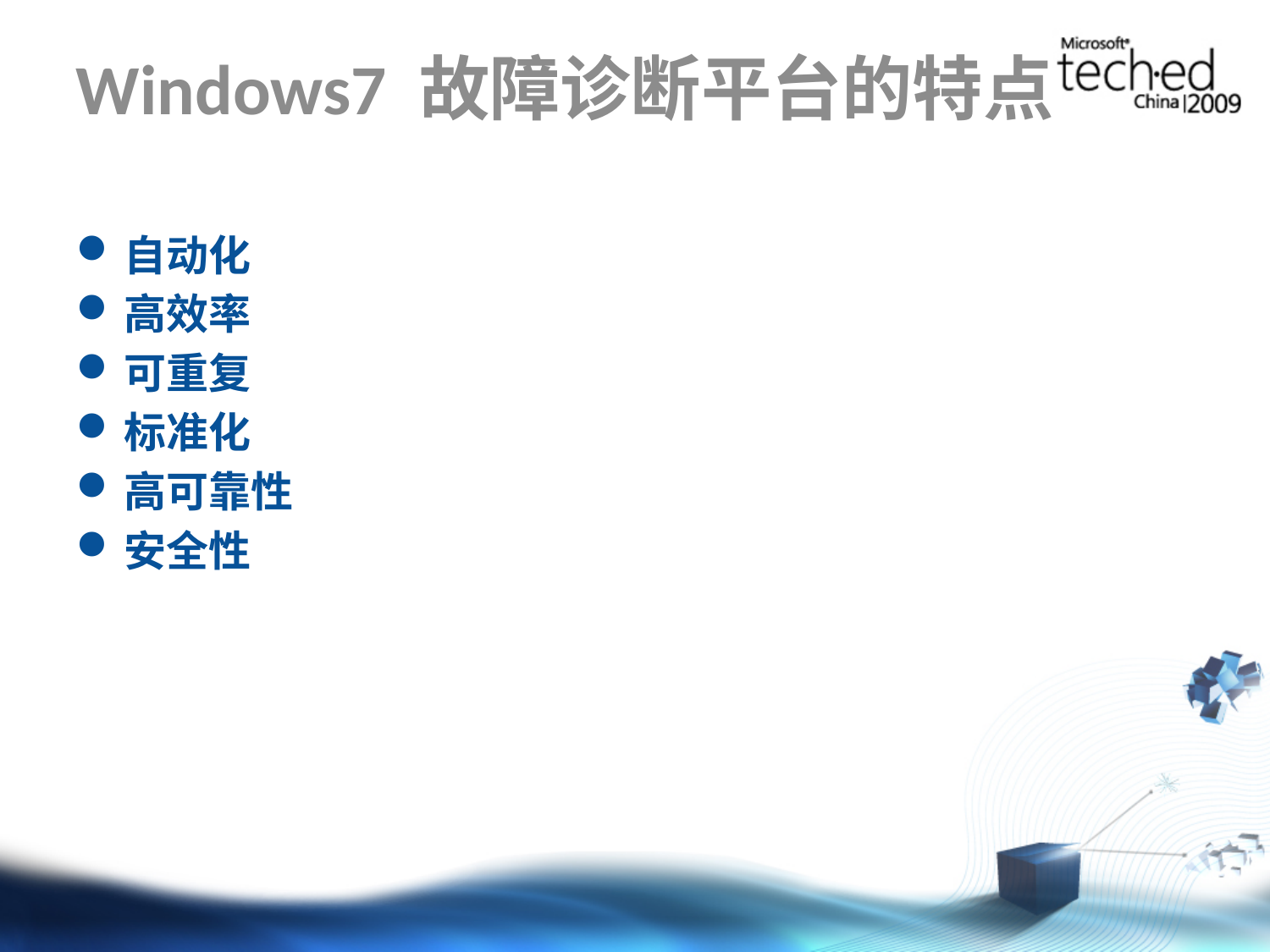

# Windows7 故障诊断平台的特点
自动化
高效率
可重复
标准化
高可靠性
安全性